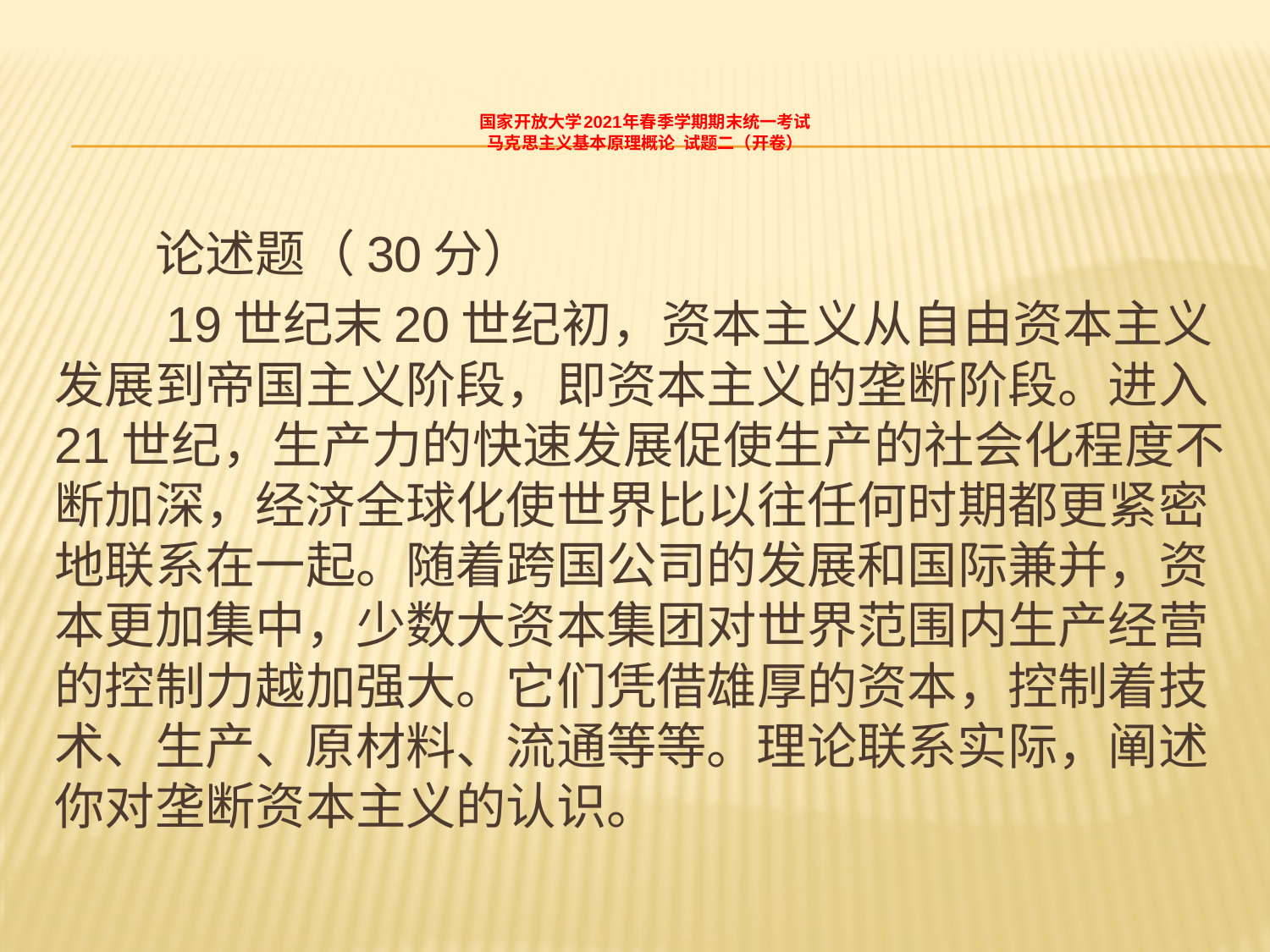

# 国家开放大学2021年春季学期期末统一考试 马克思主义基本原理概论  试题二（开卷）
        论述题（30分）
        19世纪末20世纪初，资本主义从自由资本主义发展到帝国主义阶段，即资本主义的垄断阶段。进入21世纪，生产力的快速发展促使生产的社会化程度不断加深，经济全球化使世界比以往任何时期都更紧密地联系在一起。随着跨国公司的发展和国际兼并，资本更加集中，少数大资本集团对世界范围内生产经营的控制力越加强大。它们凭借雄厚的资本，控制着技术、生产、原材料、流通等等。理论联系实际，阐述你对垄断资本主义的认识。